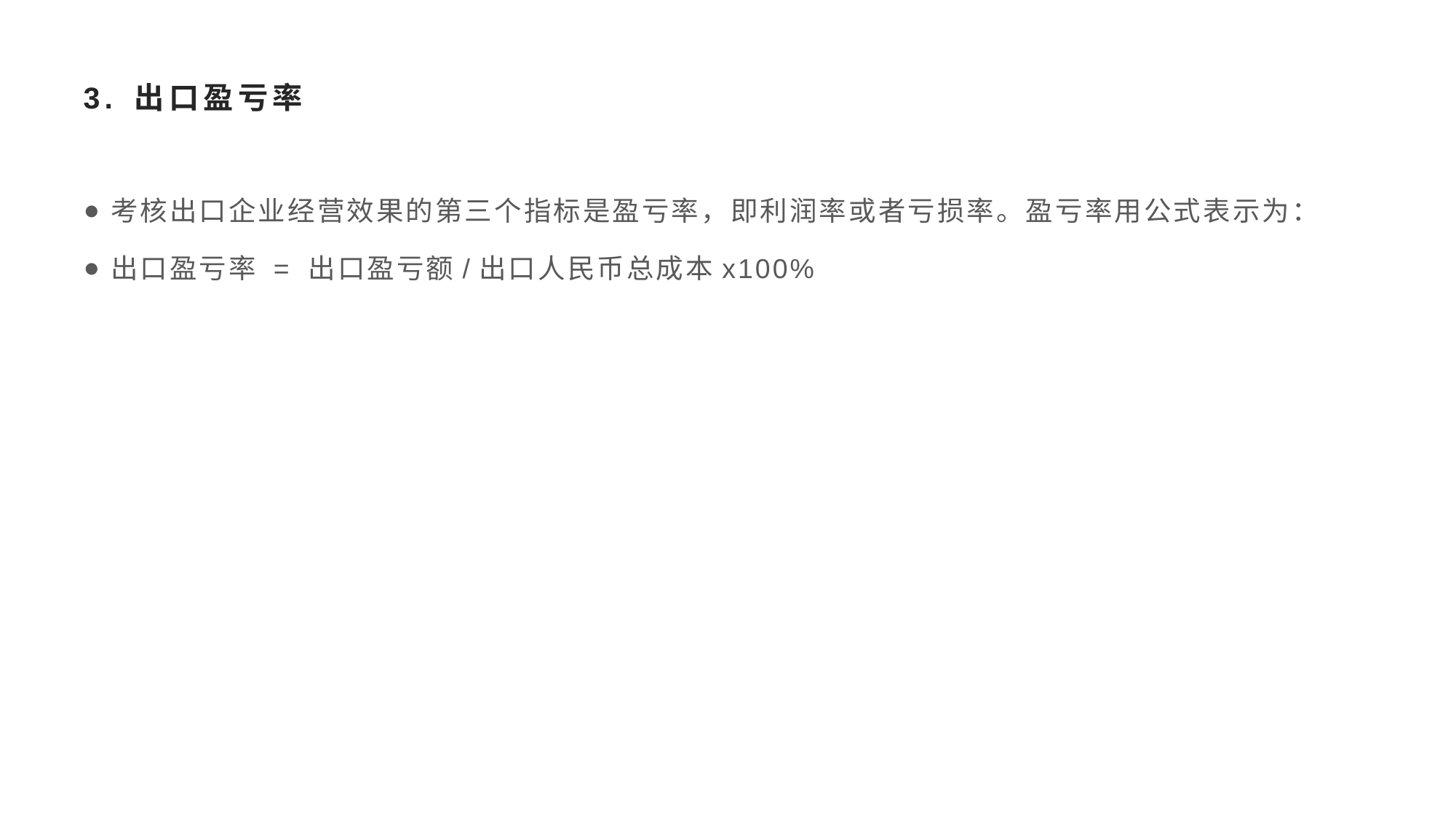

# 3. 出口盈亏率
考核出口企业经营效果的第三个指标是盈亏率，即利润率或者亏损率。盈亏率用公式表示为：
出口盈亏率 = 出口盈亏额/出口人民币总成本x100%

7